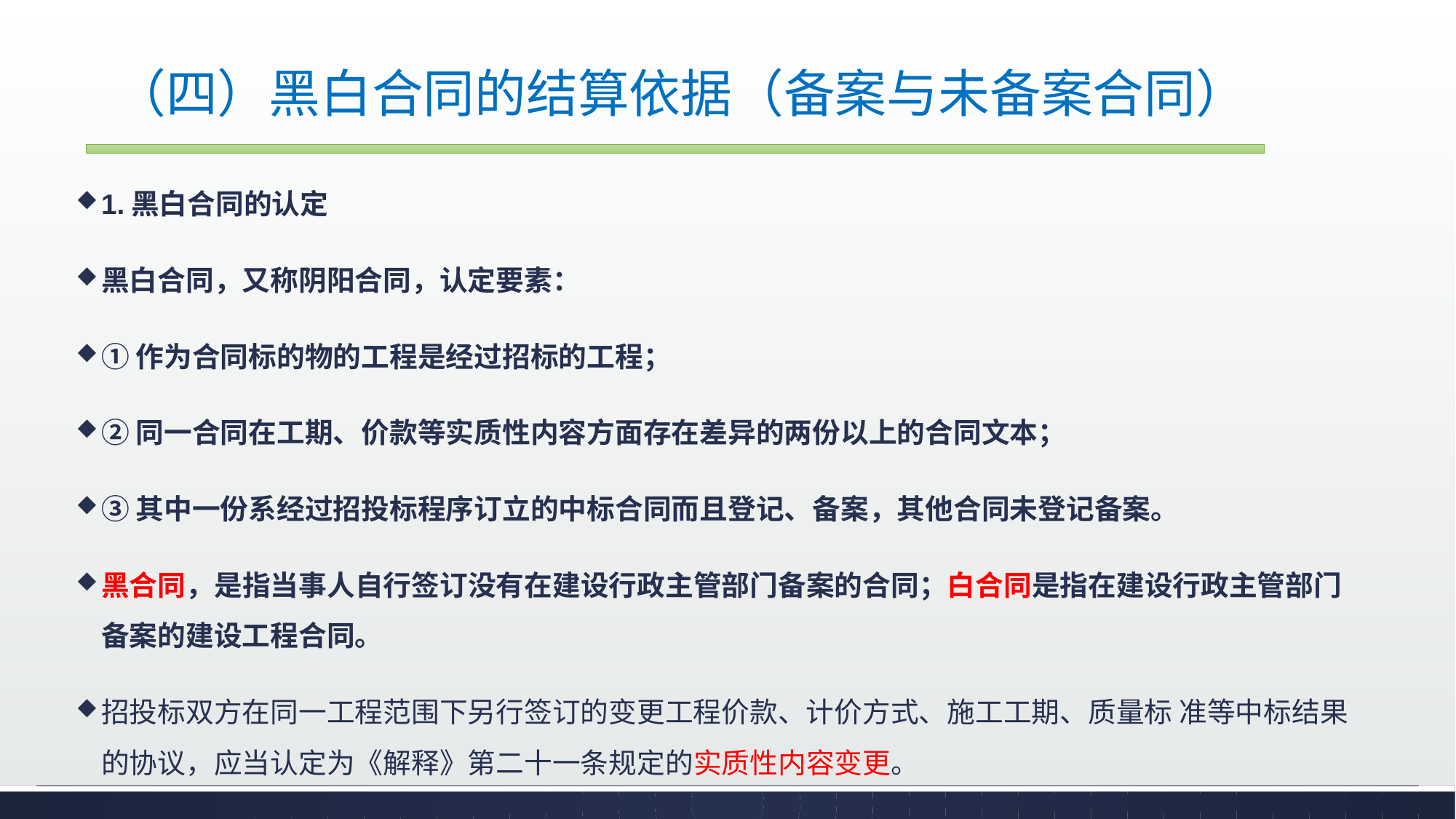

# （四）黑白合同的结算依据（备案与未备案合同）

1.黑白合同的认定
黑白合同，又称阴阳合同，认定要素：
①作为合同标的物的工程是经过招标的工程；
②同一合同在工期、价款等实质性内容方面存在差异的两份以上的合同文本；
③其中一份系经过招投标程序订立的中标合同而且登记、备案，其他合同未登记备案。
黑合同，是指当事人自行签订没有在建设行政主管部门备案的合同；白合同是指在建设行政主管部门备案的建设工程合同。
招投标双方在同一工程范围下另行签订的变更工程价款、计价方式、施工工期、质量标 准等中标结果的协议，应当认定为《解释》第二十一条规定的实质性内容变更。